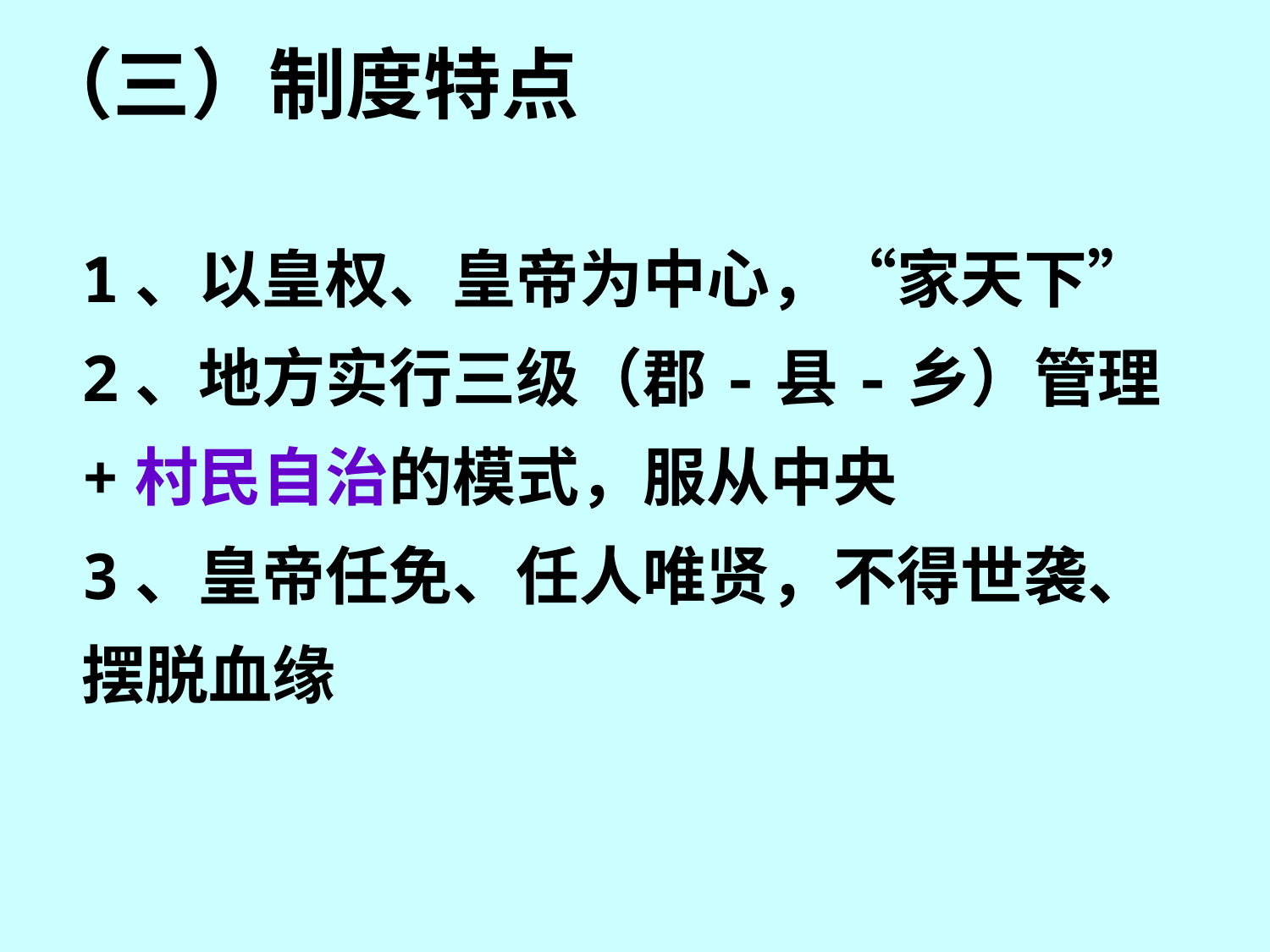

（三）制度特点
1、以皇权、皇帝为中心，“家天下”
2、地方实行三级（郡-县-乡）管理+村民自治的模式，服从中央
3、皇帝任免、任人唯贤，不得世袭、摆脱血缘